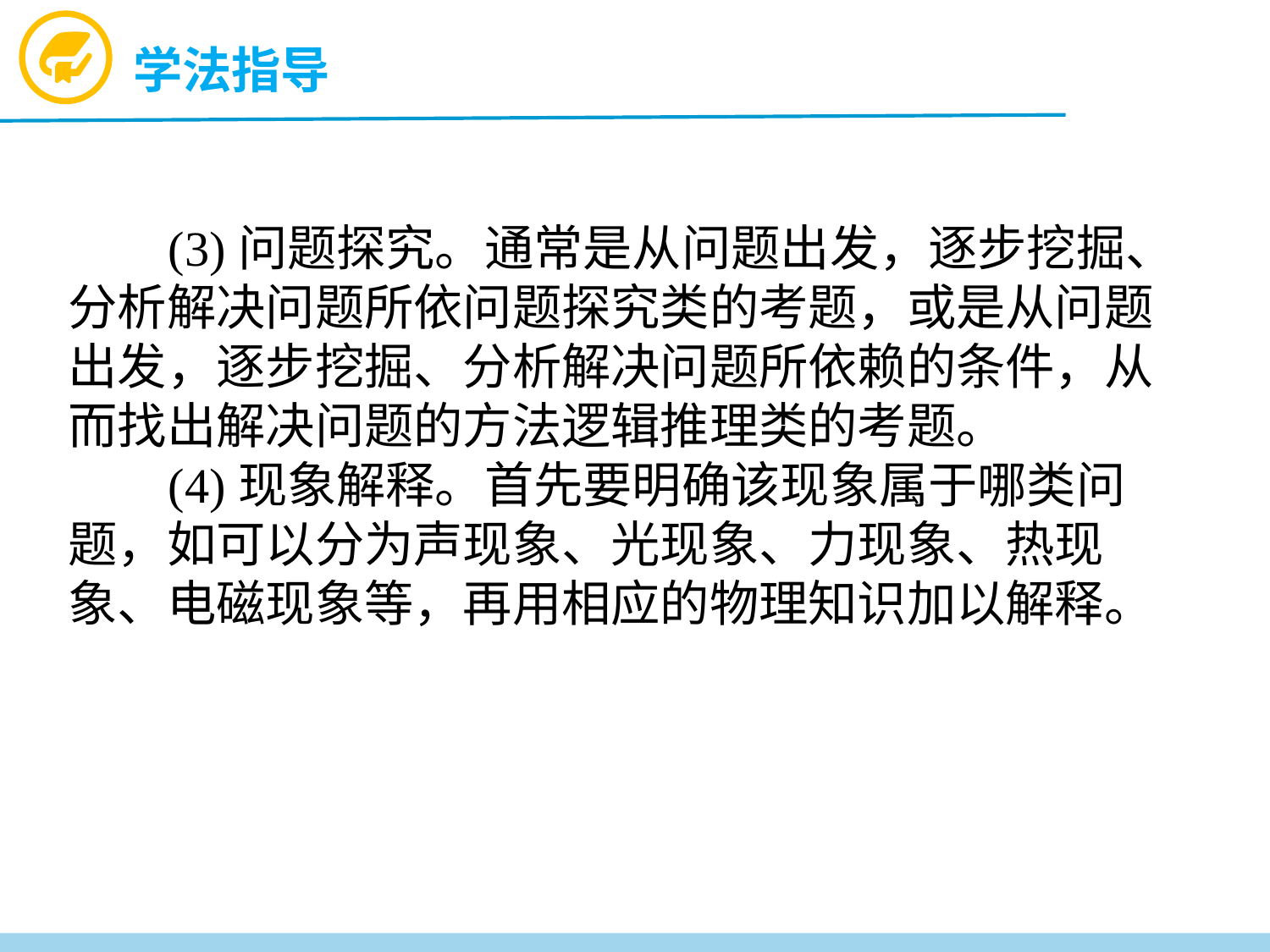

学法指导
(3)问题探究。通常是从问题出发，逐步挖掘、分析解决问题所依问题探究类的考题，或是从问题出发，逐步挖掘、分析解决问题所依赖的条件，从而找出解决问题的方法逻辑推理类的考题。
(4)现象解释。首先要明确该现象属于哪类问题，如可以分为声现象、光现象、力现象、热现象、电磁现象等，再用相应的物理知识加以解释。